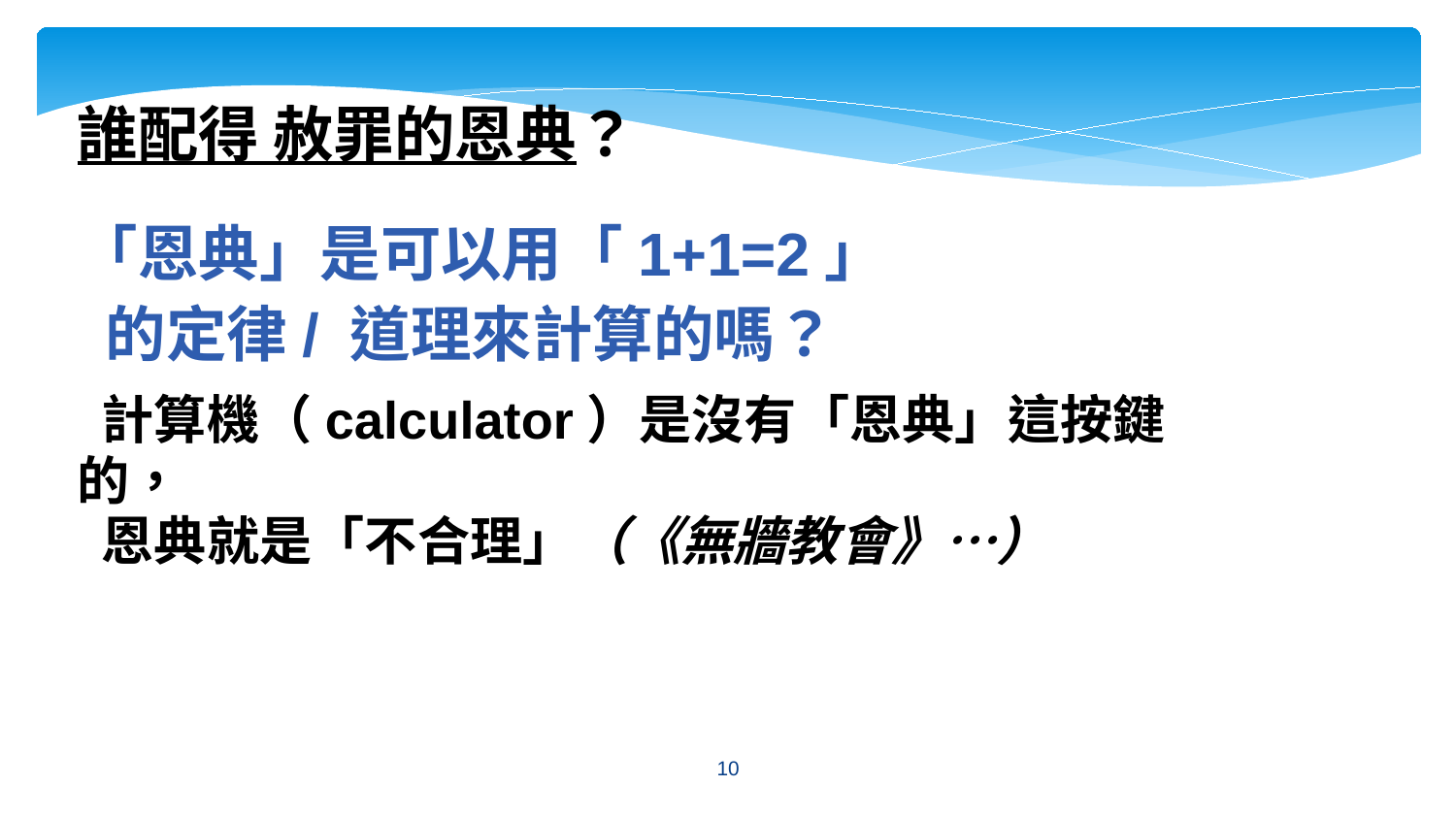

誰配得 赦罪的恩典？
「恩典」是可以用「1+1=2」
 的定律/ 道理來計算的嗎？

 計算機（calculator）是沒有「恩典」這按鍵的，
 恩典就是「不合理」（《無牆教會》…）

10